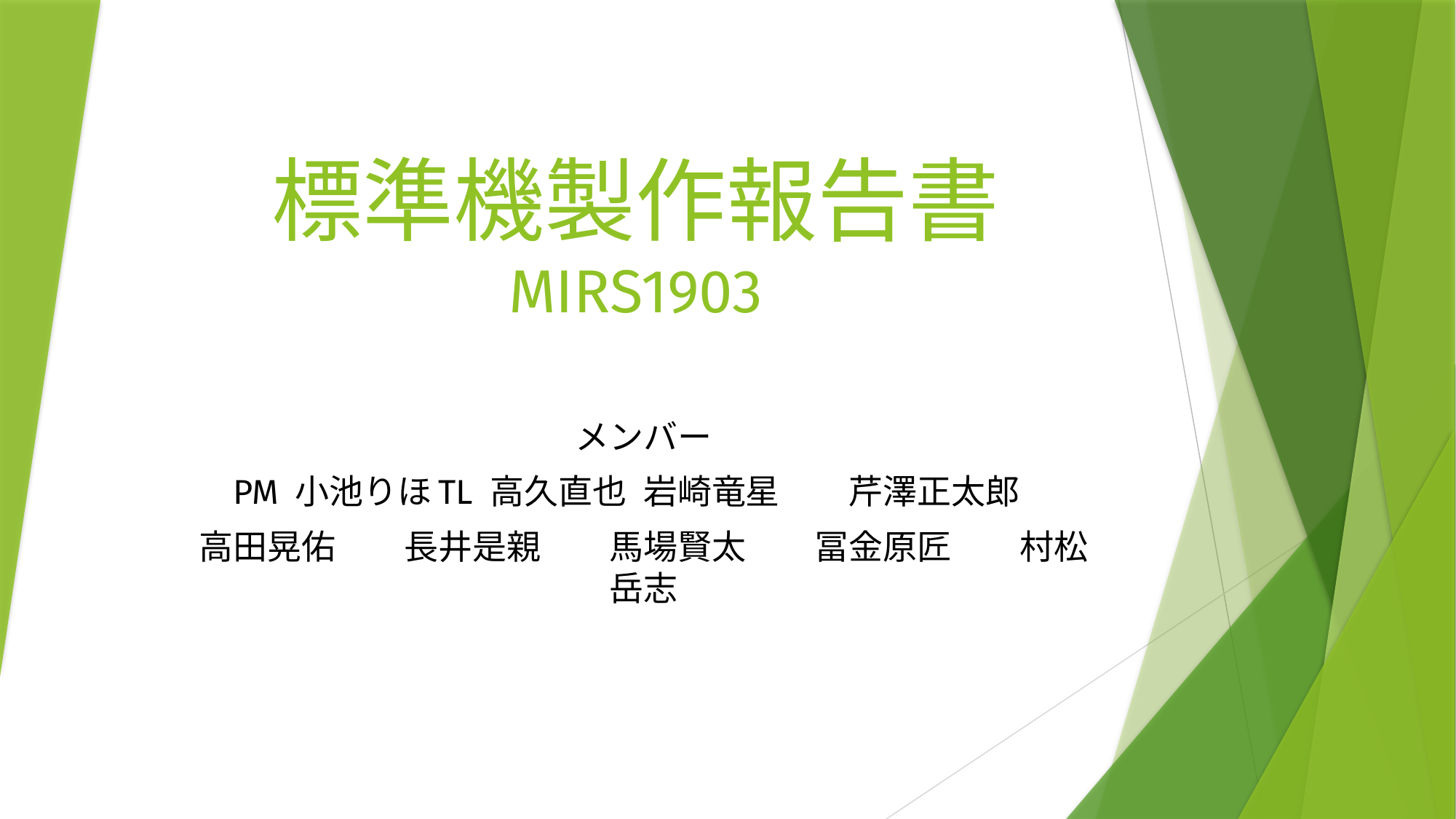

# 標準機製作報告書 MIRS1903
メンバー
PM 小池りほ	TL 高久直也	岩崎竜星	芹澤正太郎
高田晃佑	長井是親	馬場賢太	冨金原匠	村松岳志